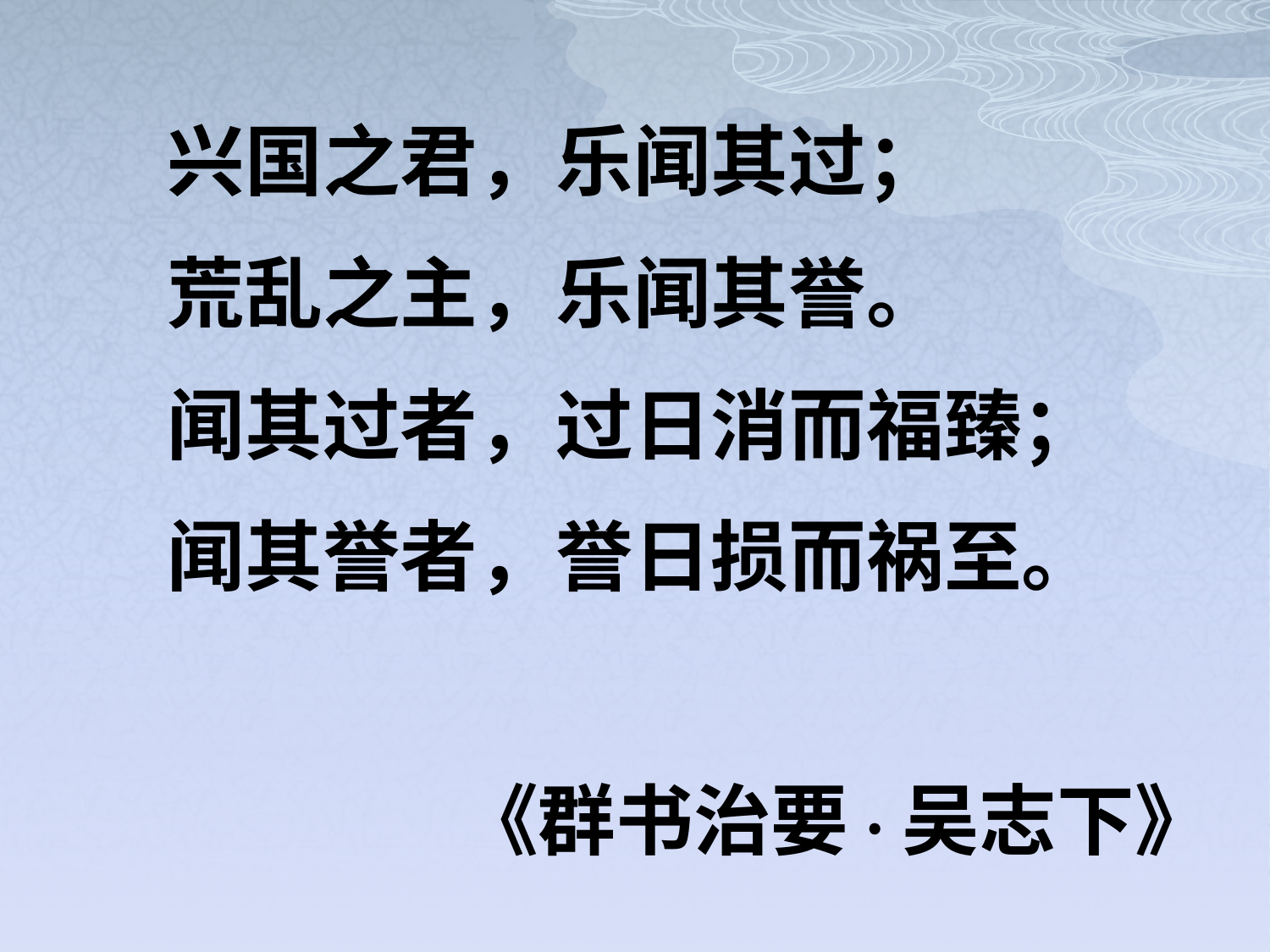

兴国之君，乐闻其过；
荒乱之主，乐闻其誉。
闻其过者，过日消而福臻；
闻其誉者，誉日损而祸至。

《群书治要·吴志下》